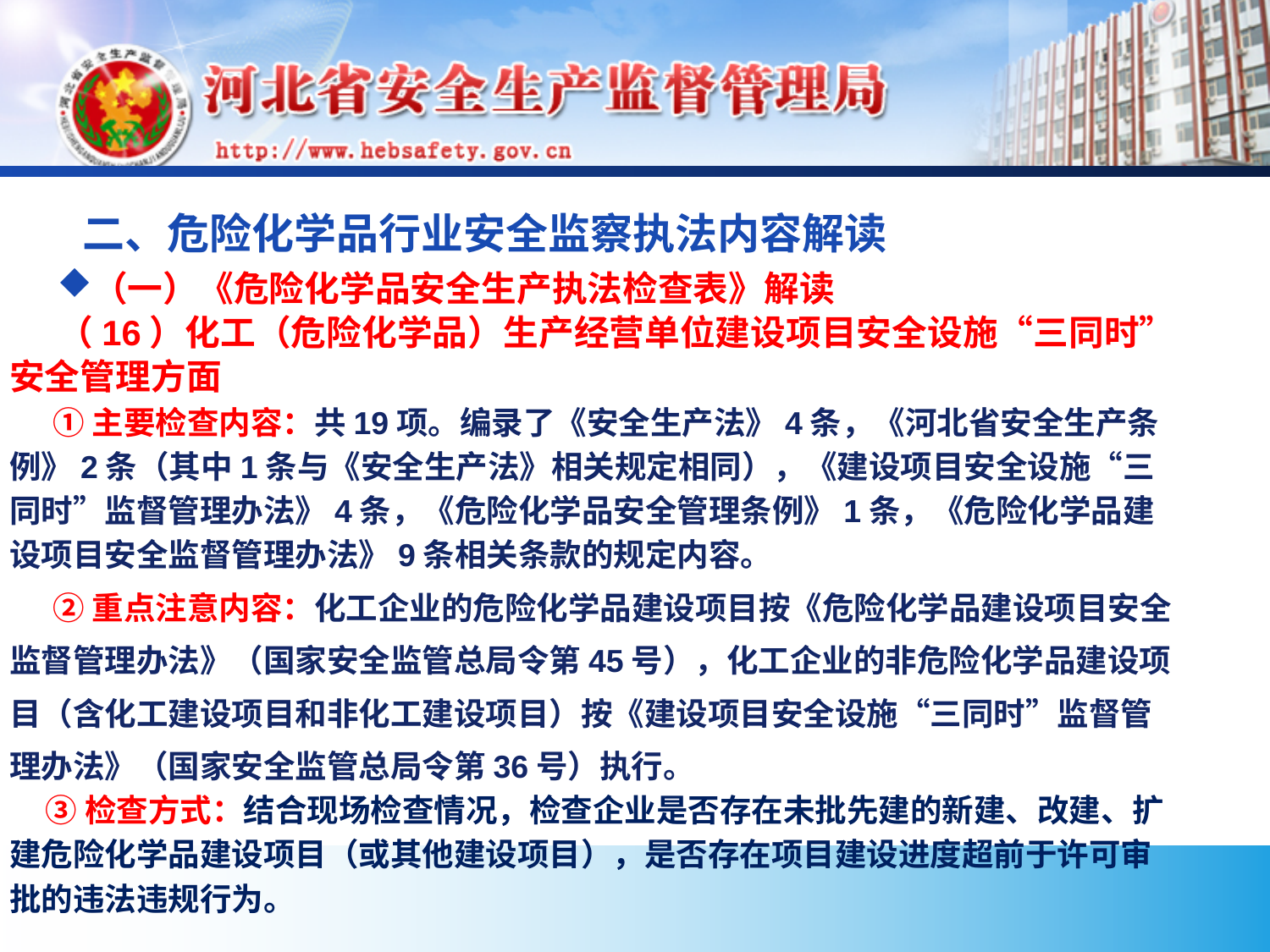

# 二、危险化学品行业安全监察执法内容解读
（一）《危险化学品安全生产执法检查表》解读
     （16）化工（危险化学品）生产经营单位建设项目安全设施“三同时”安全管理方面
      ①主要检查内容：共19项。编录了《安全生产法》4条，《河北省安全生产条例》2条（其中1条与《安全生产法》相关规定相同），《建设项目安全设施“三同时”监督管理办法》4条，《危险化学品安全管理条例》1条，《危险化学品建设项目安全监督管理办法》9条相关条款的规定内容。
      ②重点注意内容：化工企业的危险化学品建设项目按《危险化学品建设项目安全监督管理办法》（国家安全监管总局令第45号），化工企业的非危险化学品建设项目（含化工建设项目和非化工建设项目）按《建设项目安全设施“三同时”监督管理办法》（国家安全监管总局令第36号）执行。
     ③检查方式：结合现场检查情况，检查企业是否存在未批先建的新建、改建、扩建危险化学品建设项目（或其他建设项目），是否存在项目建设进度超前于许可审批的违法违规行为。